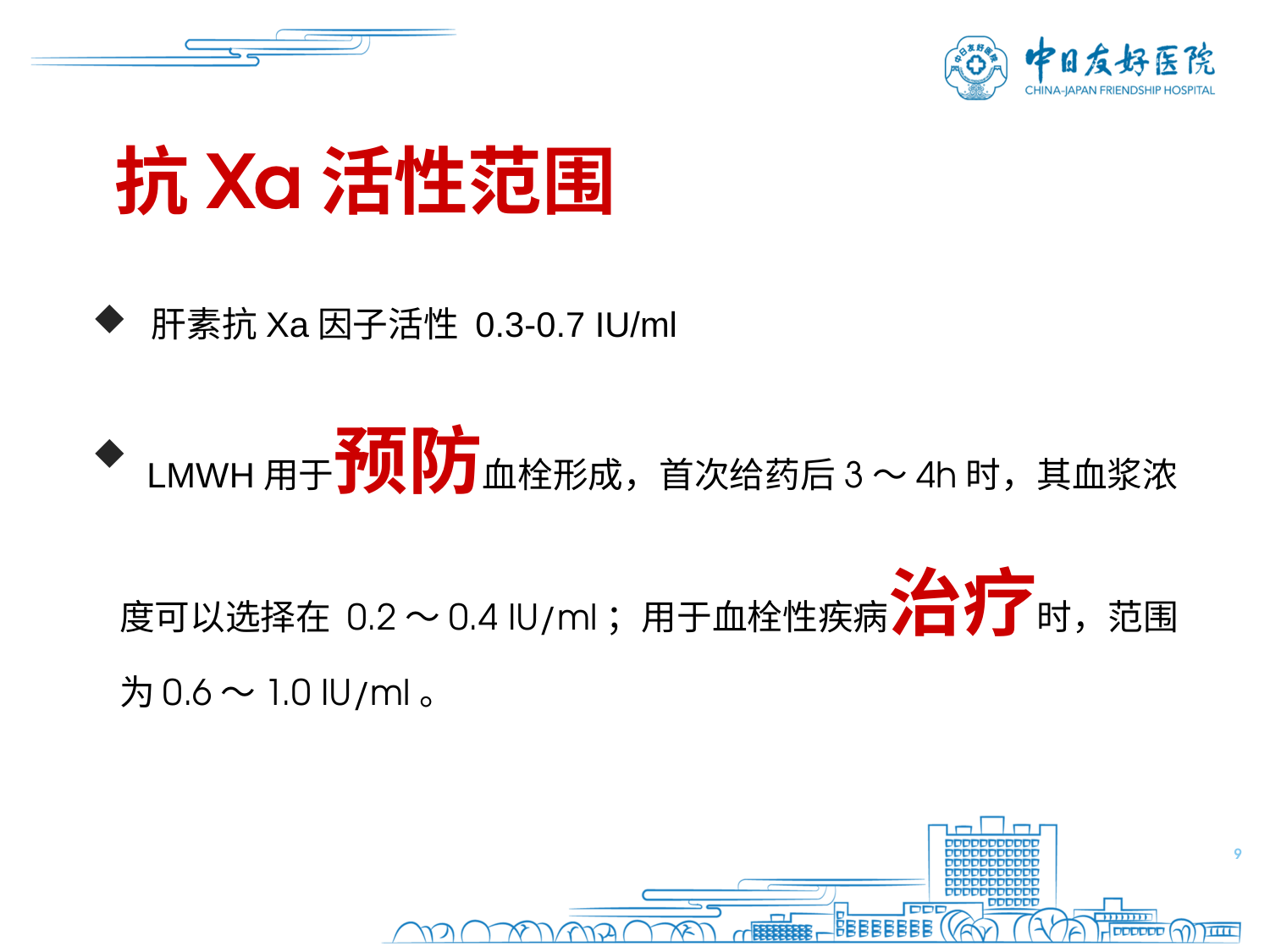

# 抗Xa活性范围
  肝素抗Xa因子活性 0.3-0.7 IU/ml
  LMWH用于预防血栓形成，首次给药后3～4h时，其血浆浓度可以选择在 0.2～0.4 IU/ml；用于血栓性疾病治疗时，范围为0.6～1.0 IU/ml。

9